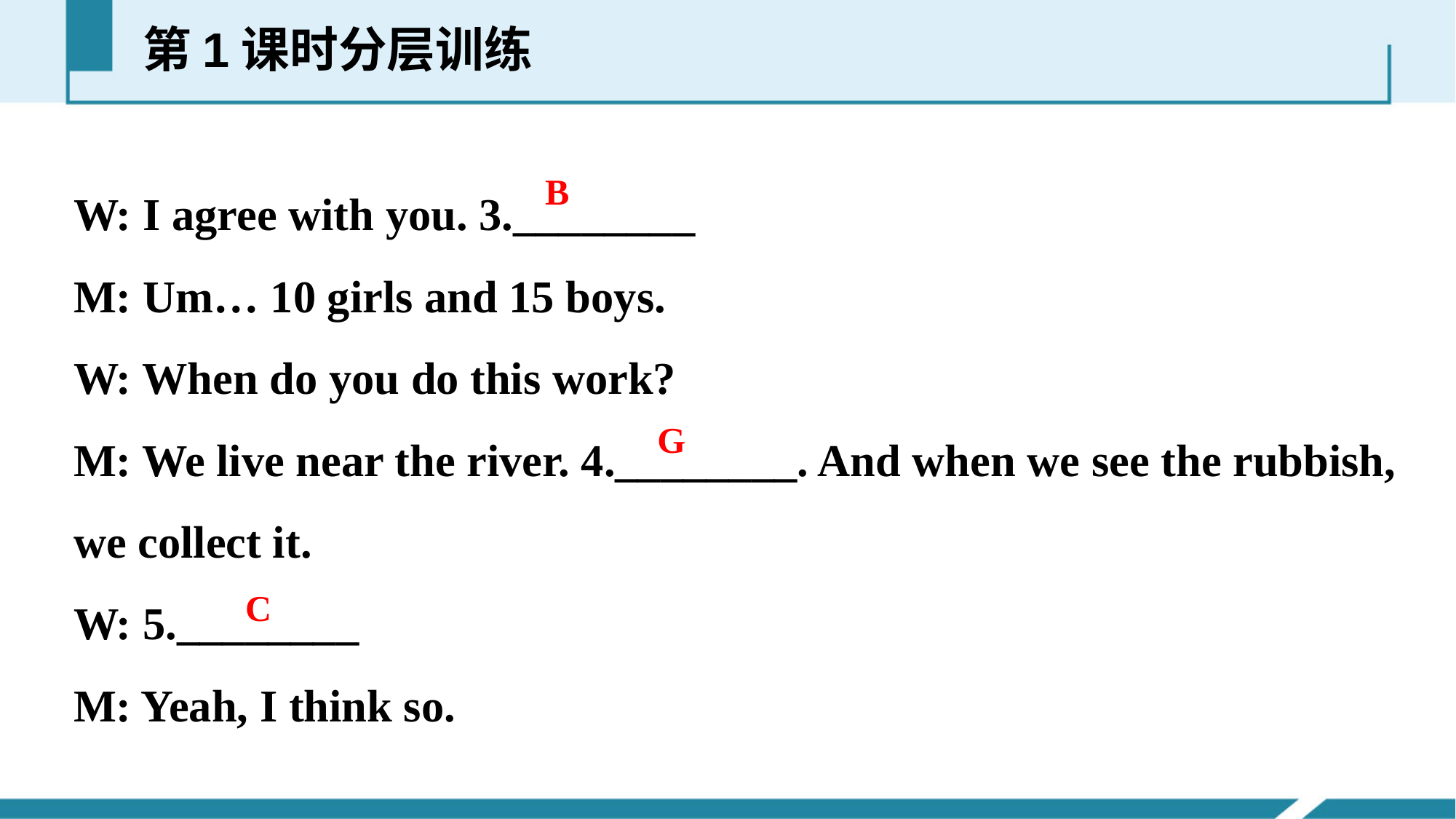

第1课时分层训练
W: I agree with you. 3.________
M: Um… 10 girls and 15 boys.
W: When do you do this work?
M: We live near the river. 4.________. And when we see the rubbish, we collect it.
W: 5.________
M: Yeah, I think so.
B
G
C